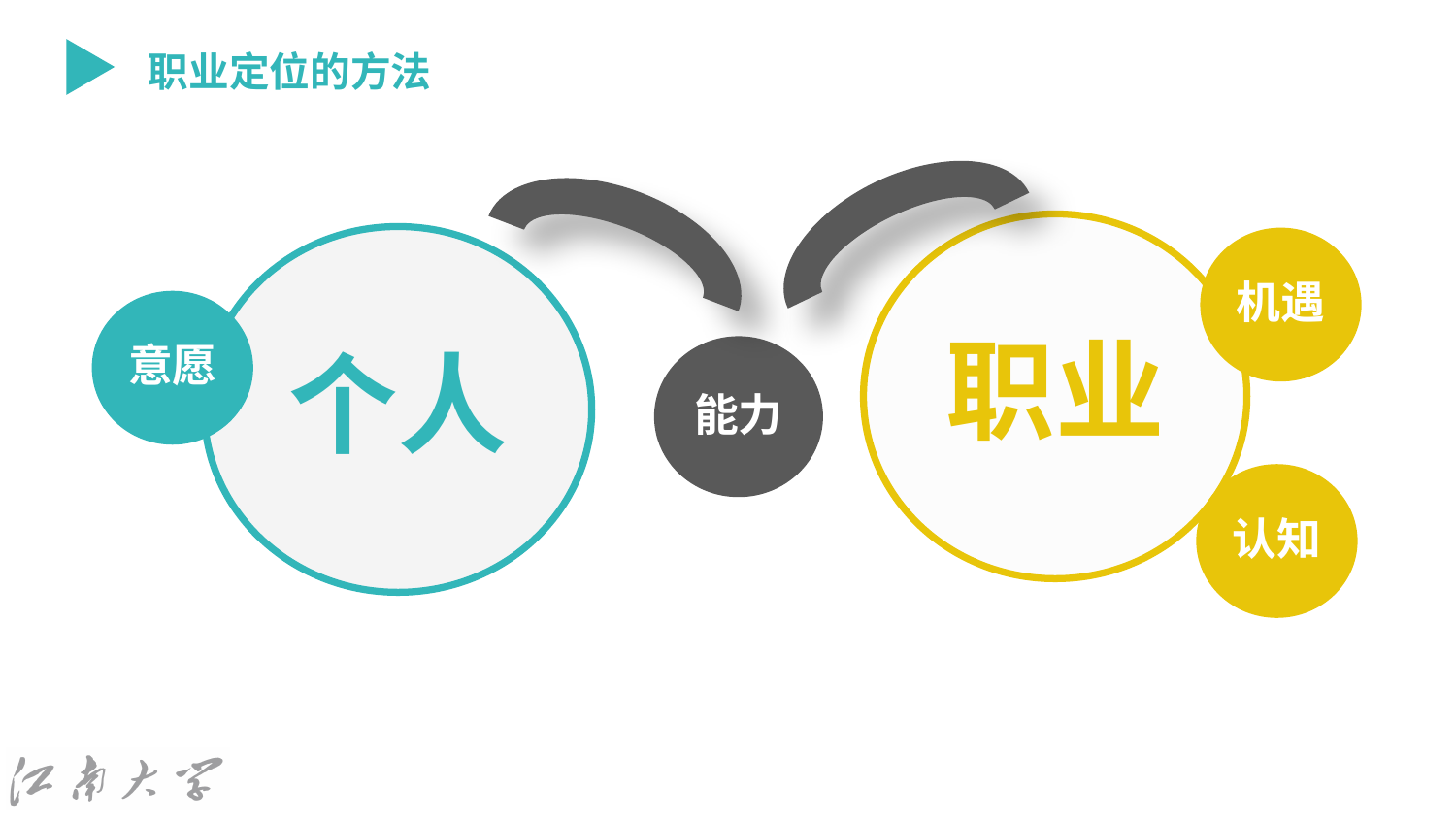

职业定位的方法

职业
个人
机遇
意愿
能力
认知